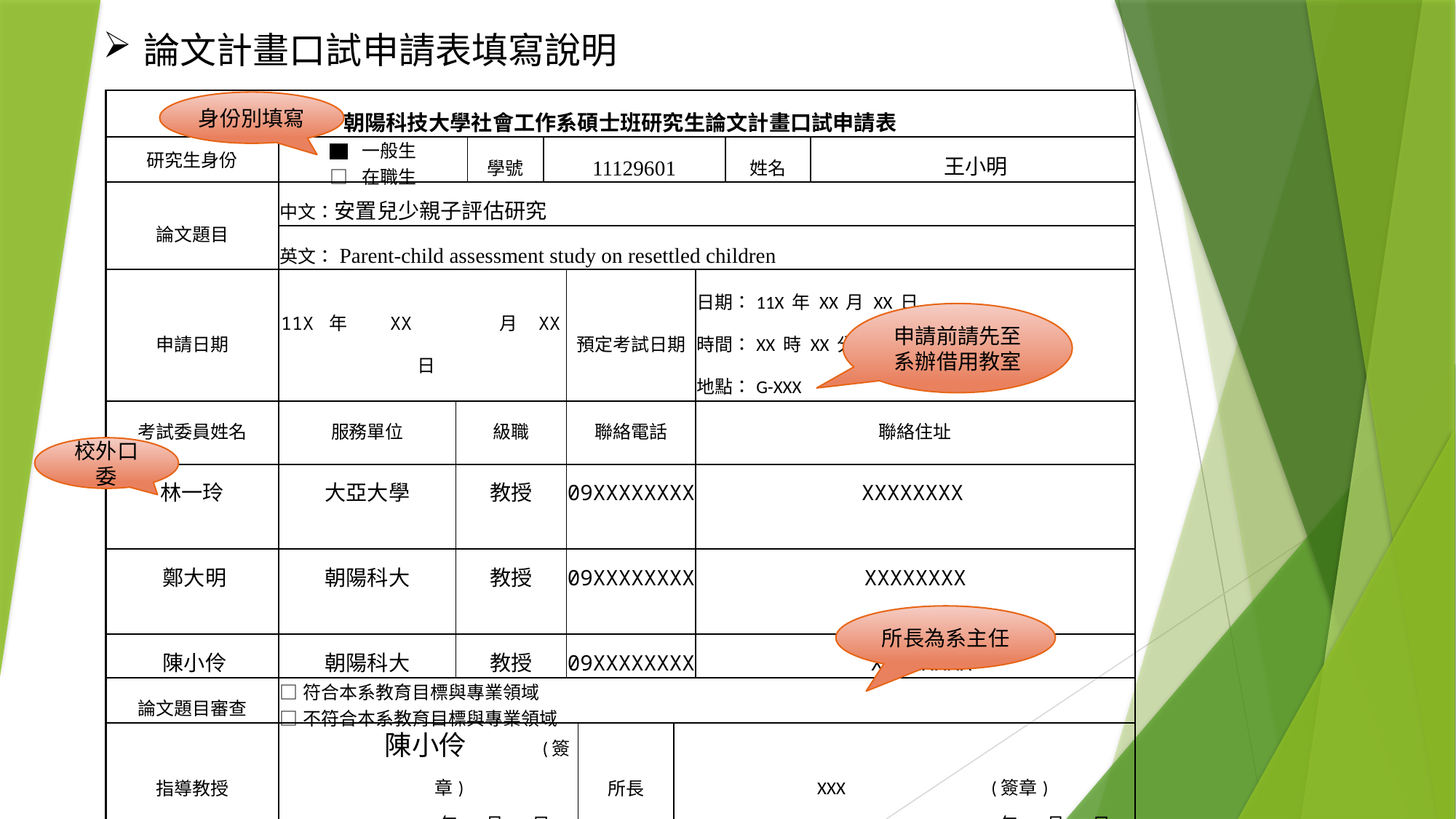

論文計畫口試申請表填寫說明
| 朝陽科技大學社會工作系碩士班研究生論文計畫口試申請表 |  |  |  |  |  |  |  |  |  |  |
| --- | --- | --- | --- | --- | --- | --- | --- | --- | --- | --- |
| 研究生身份 | ▇ 一般生 □ 在職生 |  | 學號 | 11129601 |  |  |  |  | 姓名 | 王小明 |
| 論文題目 | 中文：安置兒少親子評估研究 |  |  |  |  |  |  |  |  |  |
|  | 英文：Parent-child assessment study on resettled children |  |  |  |  |  |  |  |  |  |
| 申請日期 | 11X 年 XX 月 XX 日 |  |  |  | 預定考試日期 |  |  | 日期：11X 年 XX 月 XX 日 時間：XX 時 XX 分 地點：G-XXX |  |  |
| 考試委員姓名 | 服務單位 | 級職 |  |  | 聯絡電話 |  |  | 聯絡住址 |  |  |
| 林一玲 | 大亞大學 | 教授 |  |  | 09XXXXXXXX |  |  | XXXXXXXX |  |  |
| 鄭大明 | 朝陽科大 | 教授 |  |  | 09XXXXXXXX |  |  | XXXXXXXX |  |  |
| 陳小伶 | 朝陽科大 | 教授 |  |  | 09XXXXXXXX |  |  | XXXXXXXX |  |  |
| 論文題目審查 | □符合本系教育目標與專業領域 □不符合本系教育目標與專業領域 |  |  |  |  |  |  |  |  |  |
| 指導教授 | 陳小伶 (簽章) 年 月 日 |  |  |  |  | 所長 | XXX (簽章) 年 月 日 |  |  |  |
| 註 1、本表應於預定考試日期一個月前交由系辦公室辦理。 2、須取得「臺灣學術倫理教育資源中心」網路教學平台自行修習課程6小時之修課證明(於網路教學平台總測驗後自行列印 修課證明)。 |  |  |  |  |  |  |  |  |  |  |
身份別填寫
申請前請先至系辦借用教室
校外口委
|  |  |  |
| --- | --- | --- |
|  |  |  |
|  |  |  |
|  |  |  |
所長為系主任